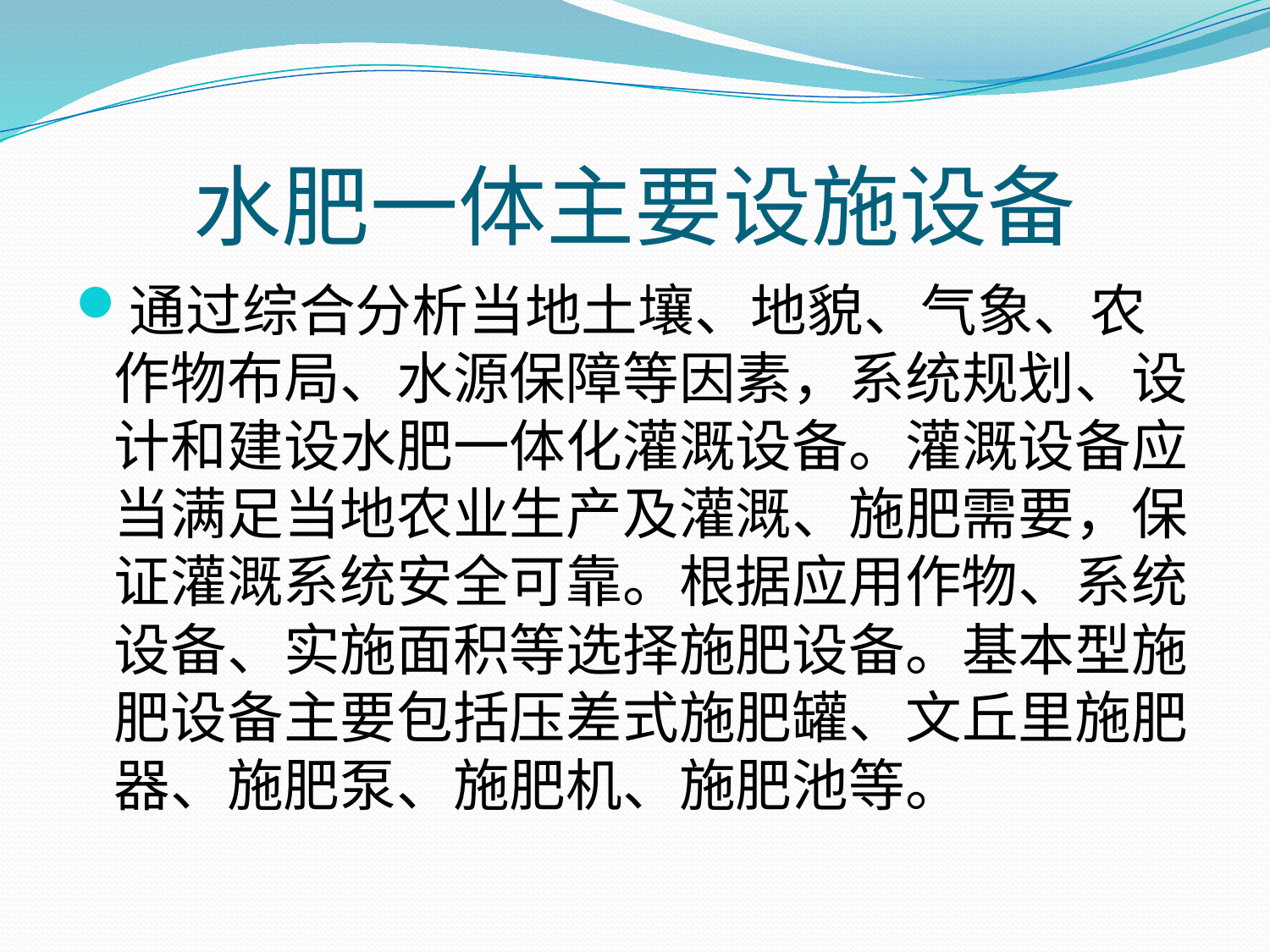

# 水肥一体主要设施设备
通过综合分析当地土壤、地貌、气象、农作物布局、水源保障等因素，系统规划、设计和建设水肥一体化灌溉设备。灌溉设备应当满足当地农业生产及灌溉、施肥需要，保证灌溉系统安全可靠。根据应用作物、系统设备、实施面积等选择施肥设备。基本型施肥设备主要包括压差式施肥罐、文丘里施肥器、施肥泵、施肥机、施肥池等。